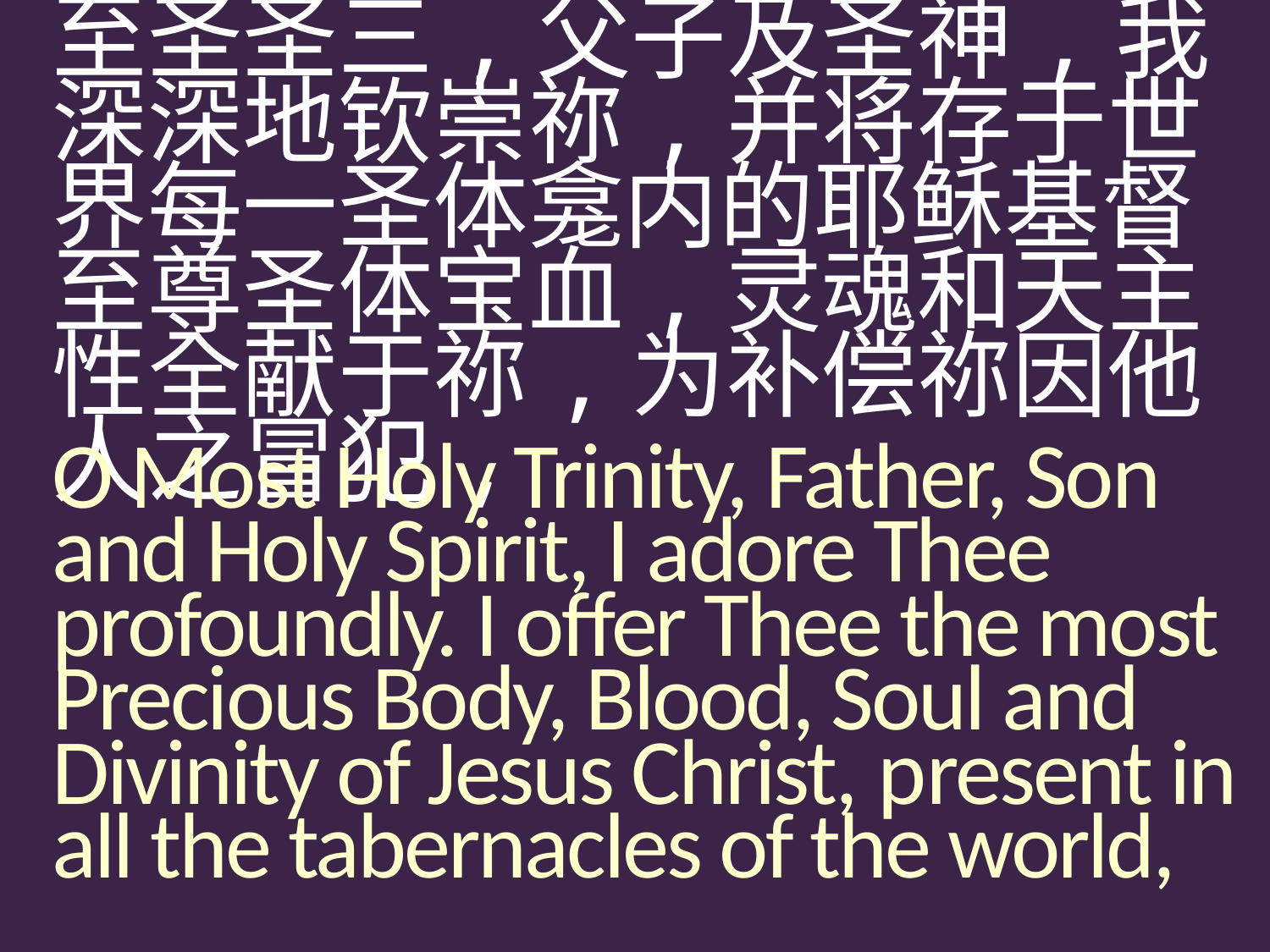

至圣圣三,父子及圣神,我深深地钦崇祢,并将存于世界每一圣体龛内的耶稣基督至尊圣体宝血,灵魂和天主性全献于祢,为补偿祢因他人之冒犯,
O Most Holy Trinity, Father, Son and Holy Spirit, I adore Thee profoundly. I offer Thee the most Precious Body, Blood, Soul and Divinity of Jesus Christ, present in all the tabernacles of the world,